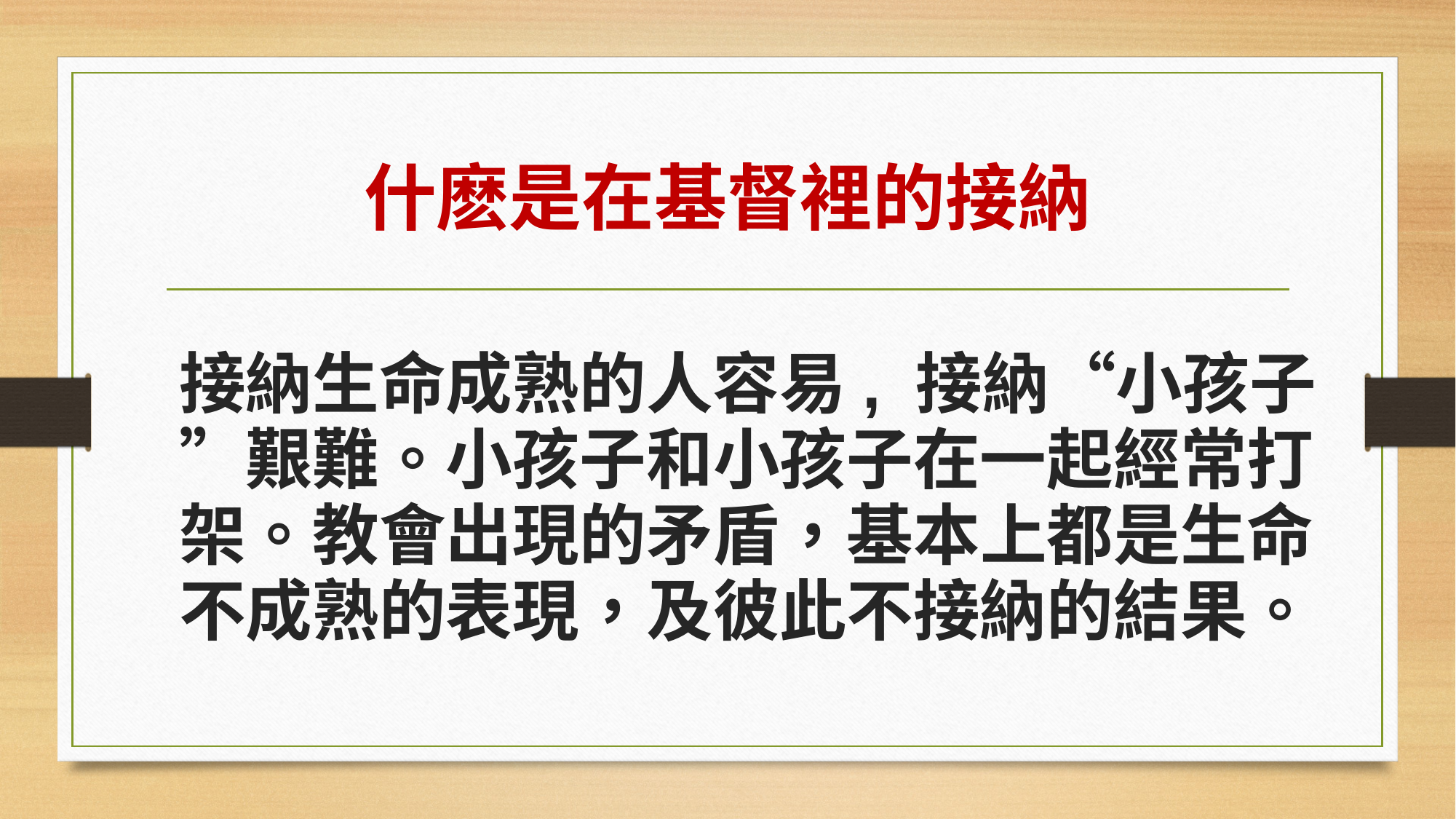

# 什麽是在基督裡的接納
接納生命成熟的人容易, 接納“小孩子”艱難。小孩子和小孩子在一起經常打架。教會出現的矛盾，基本上都是生命不成熟的表現，及彼此不接納的結果。